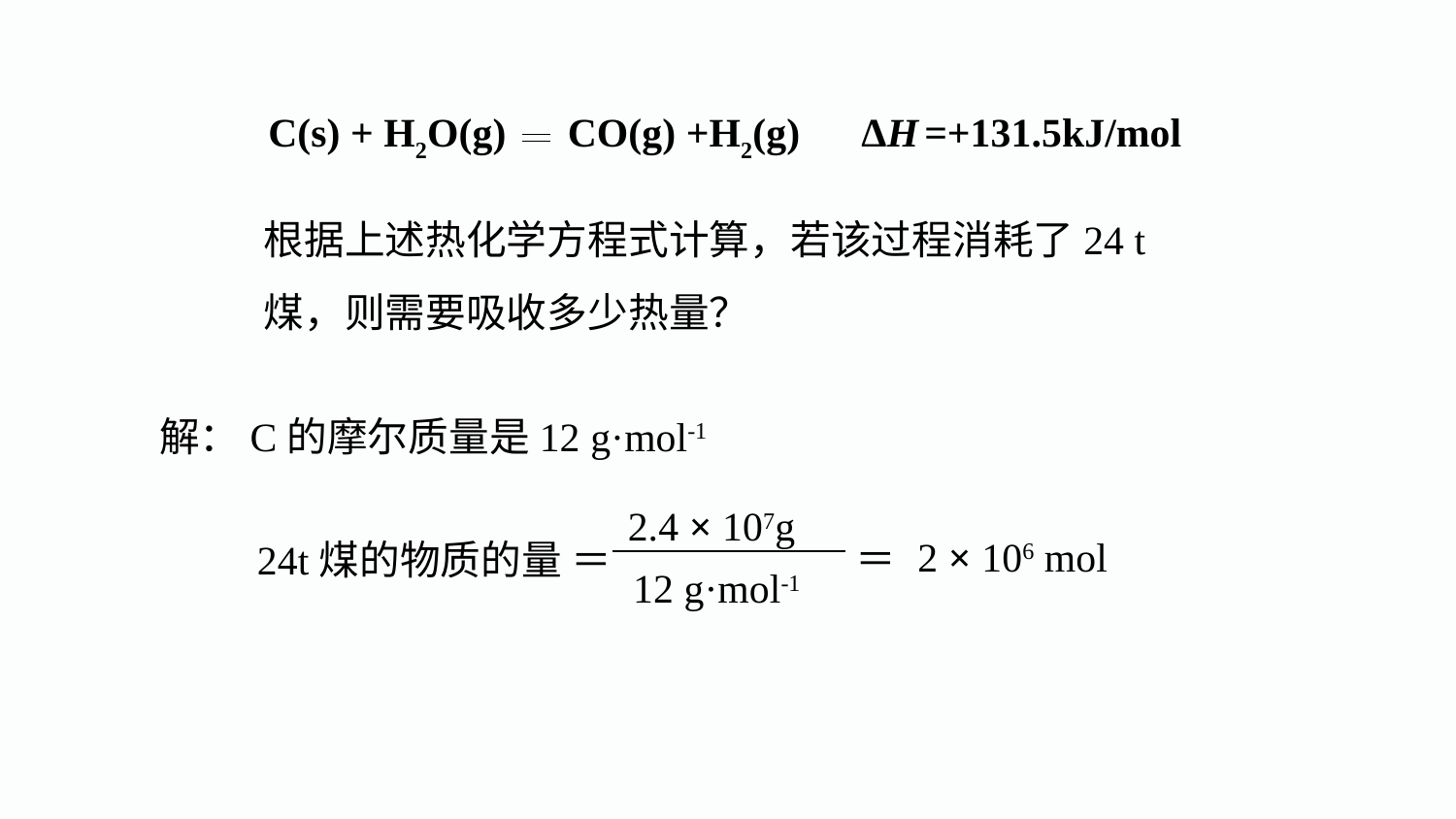

C(s) + H2O(g)      CO(g) +H2(g)      ΔH =+131.5kJ/mol
根据上述热化学方程式计算，若该过程消耗了24 t煤，则需要吸收多少热量？
解：C的摩尔质量是12 g·mol-1
2.4 × 107g
2 × 106 mol
＝
24t煤的物质的量 ＝
12 g·mol-1